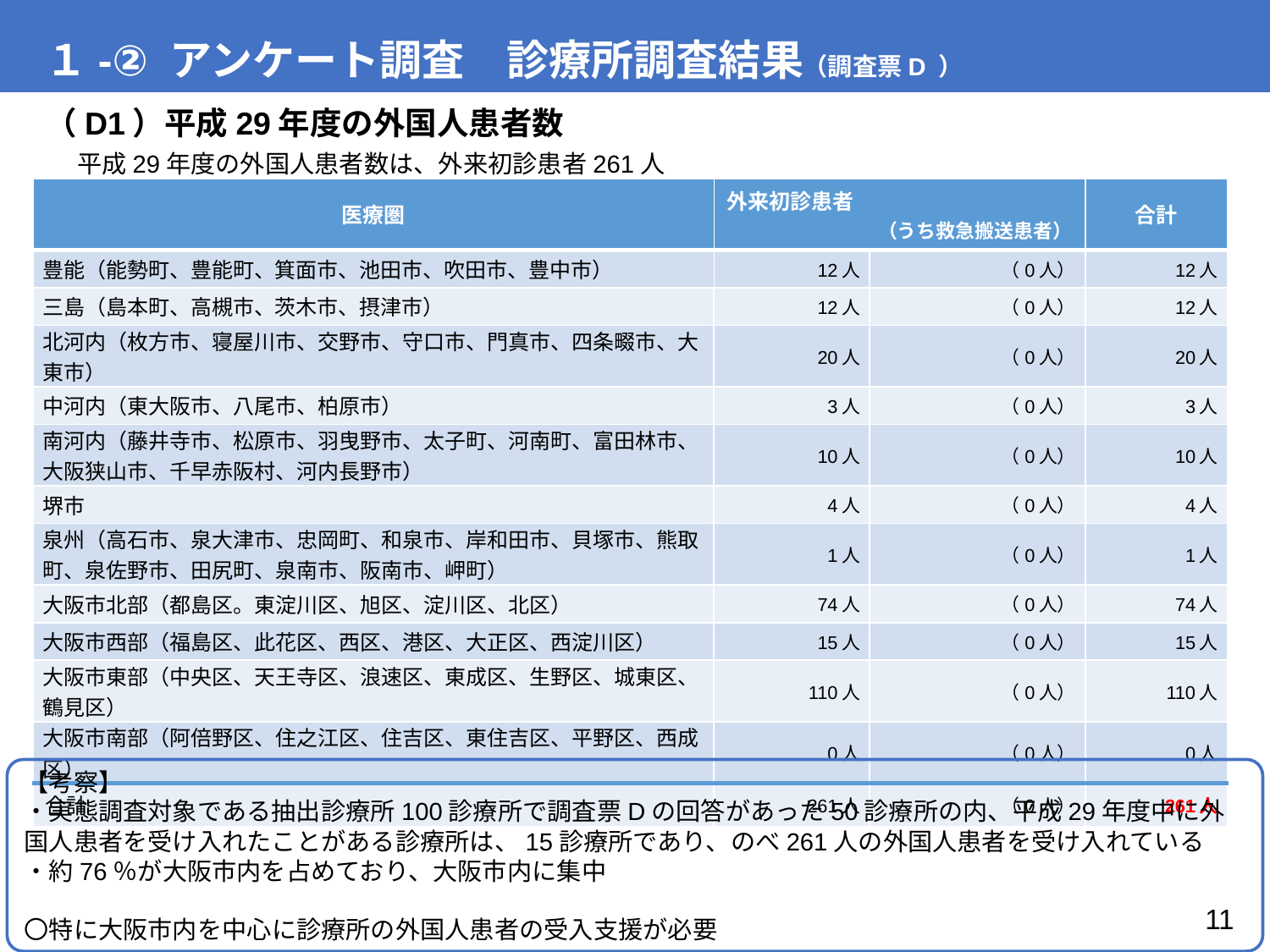

１-② アンケート調査　診療所調査結果（調査票D ）
（D1）平成29年度の外国人患者数
　平成29年度の外国人患者数は、外来初診患者261人
| 医療圏 | 外来初診患者 （うち救急搬送患者） |  | 合計 |
| --- | --- | --- | --- |
| 豊能（能勢町、豊能町、箕面市、池田市、吹田市、豊中市） | 12人 | （0人） | 12人 |
| 三島（島本町、高槻市、茨木市、摂津市） | 12人 | （0人） | 12人 |
| 北河内（枚方市、寝屋川市、交野市、守口市、門真市、四条畷市、大東市） | 20人 | （0人） | 20人 |
| 中河内（東大阪市、八尾市、柏原市） | 3人 | （0人） | 3人 |
| 南河内（藤井寺市、松原市、羽曳野市、太子町、河南町、富田林市、大阪狭山市、千早赤阪村、河内長野市） | 10人 | （0人） | 10人 |
| 堺市 | 4人 | （0人） | 4人 |
| 泉州（高石市、泉大津市、忠岡町、和泉市、岸和田市、貝塚市、熊取町、泉佐野市、田尻町、泉南市、阪南市、岬町） | 1人 | （0人） | 1人 |
| 大阪市北部（都島区。東淀川区、旭区、淀川区、北区） | 74人 | （0人） | 74人 |
| 大阪市西部（福島区、此花区、西区、港区、大正区、西淀川区） | 15人 | （0人） | 15人 |
| 大阪市東部（中央区、天王寺区、浪速区、東成区、生野区、城東区、鶴見区） | 110人 | （0人） | 110人 |
| 大阪市南部（阿倍野区、住之江区、住吉区、東住吉区、平野区、西成区） | 0人 | （0人） | 0人 |
| 合計 | 261人 | （0人） | 261人 |
【考察】
・実態調査対象である抽出診療所100診療所で調査票Dの回答があった50診療所の内、平成29年度中に外国人患者を受け入れたことがある診療所は、15診療所であり、のべ261人の外国人患者を受け入れている
・約76％が大阪市内を占めており、大阪市内に集中

〇特に大阪市内を中心に診療所の外国人患者の受入支援が必要
11